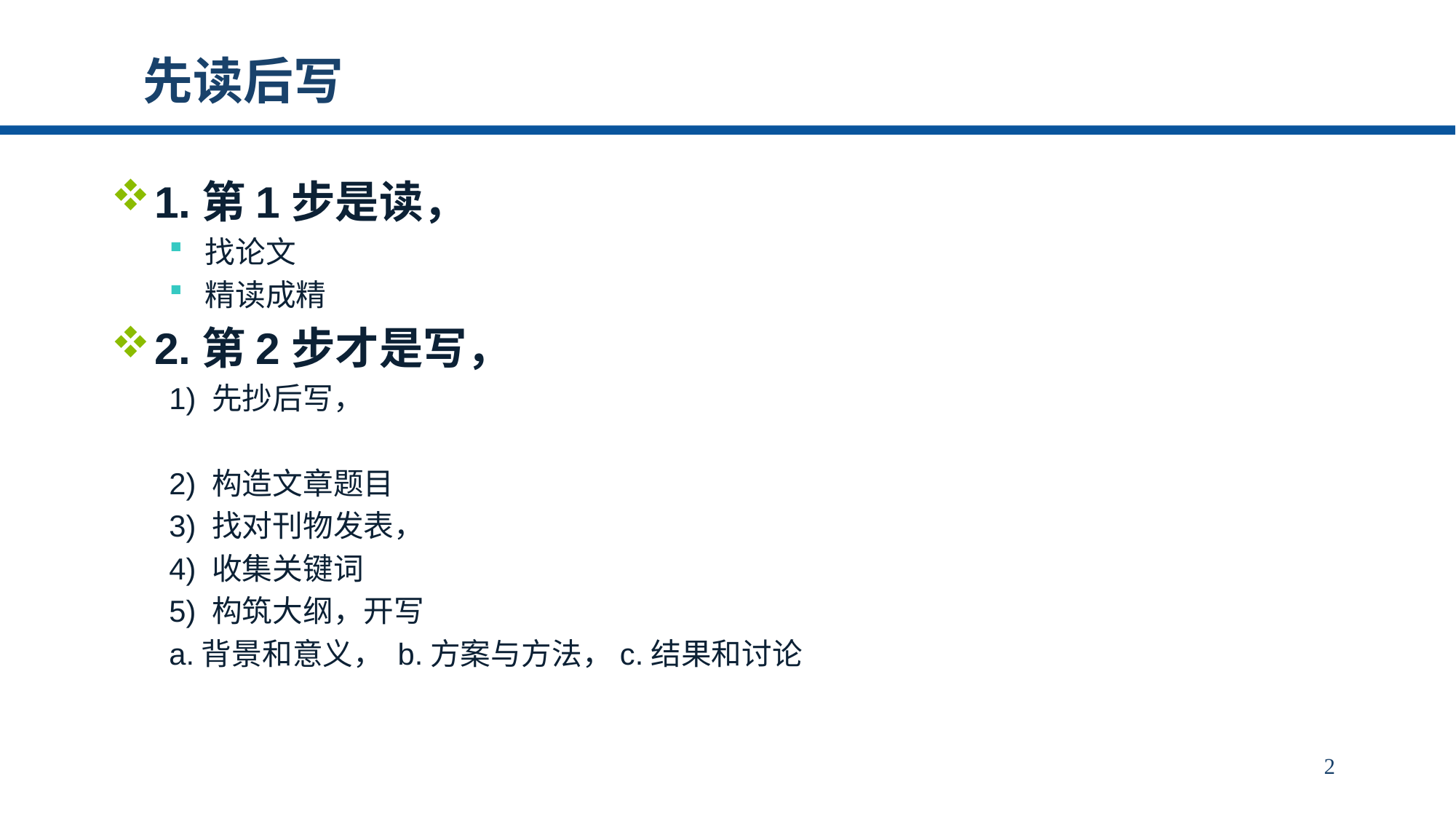

# 先读后写
1.第1步是读，
找论文
精读成精
2.第2步才是写，
1) 先抄后写，

2) 构造文章题目
3) 找对刊物发表，
4) 收集关键词
5) 构筑大纲，开写
a.背景和意义， b.方案与方法，c.结果和讨论
2